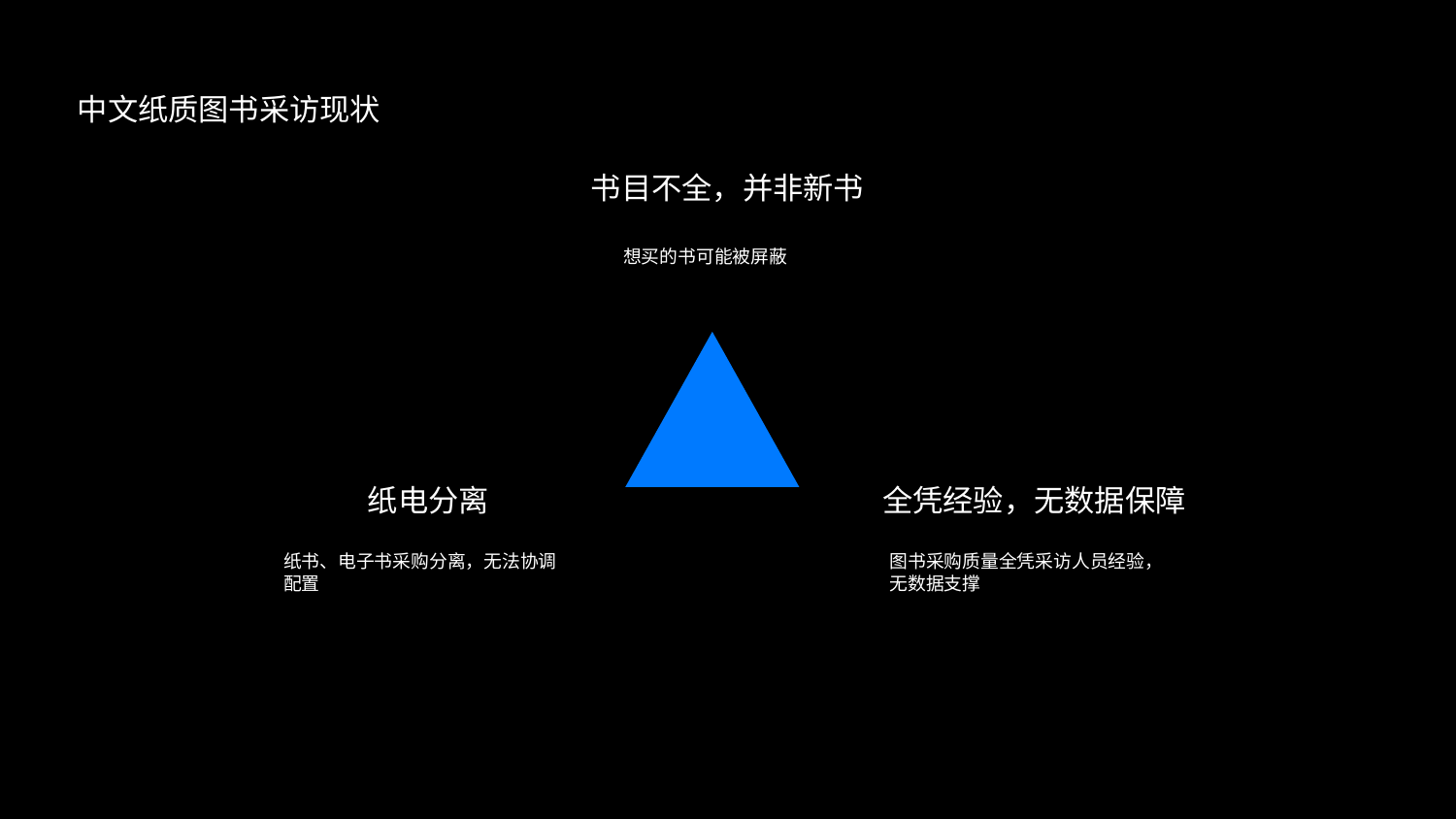

中文纸质图书采访现状
书目不全，并非新书
想买的书可能被屏蔽

纸电分离
全凭经验，无数据保障
纸书、电子书采购分离，无法协调配置
图书采购质量全凭采访人员经验，无数据支撑